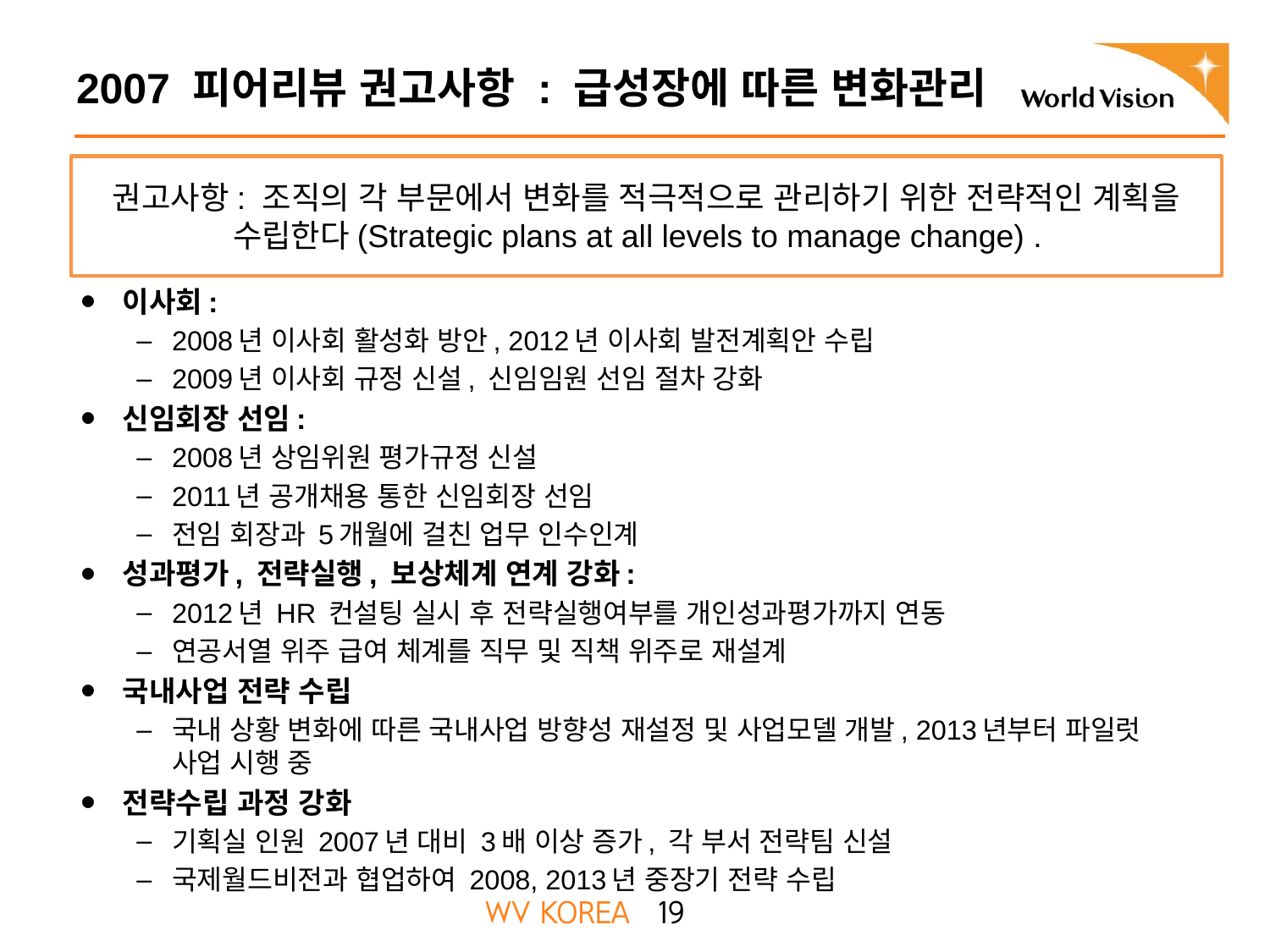

# 2007 피어리뷰 권고사항 : 급성장에 따른 변화관리
권고사항: 조직의 각 부문에서 변화를 적극적으로 관리하기 위한 전략적인 계획을 수립한다(Strategic plans at all levels to manage change) .
이사회:
2008년 이사회 활성화 방안, 2012년 이사회 발전계획안 수립
2009년 이사회 규정 신설, 신임임원 선임 절차 강화
신임회장 선임:
2008년 상임위원 평가규정 신설
2011년 공개채용 통한 신임회장 선임
전임 회장과 5개월에 걸친 업무 인수인계
성과평가, 전략실행, 보상체계 연계 강화:
2012년 HR 컨설팅 실시 후 전략실행여부를 개인성과평가까지 연동
연공서열 위주 급여 체계를 직무 및 직책 위주로 재설계
국내사업 전략 수립
국내 상황 변화에 따른 국내사업 방향성 재설정 및 사업모델 개발, 2013년부터 파일럿 사업 시행 중
전략수립 과정 강화
기획실 인원 2007년 대비 3배 이상 증가, 각 부서 전략팀 신설
국제월드비전과 협업하여 2008, 2013년 중장기 전략 수립